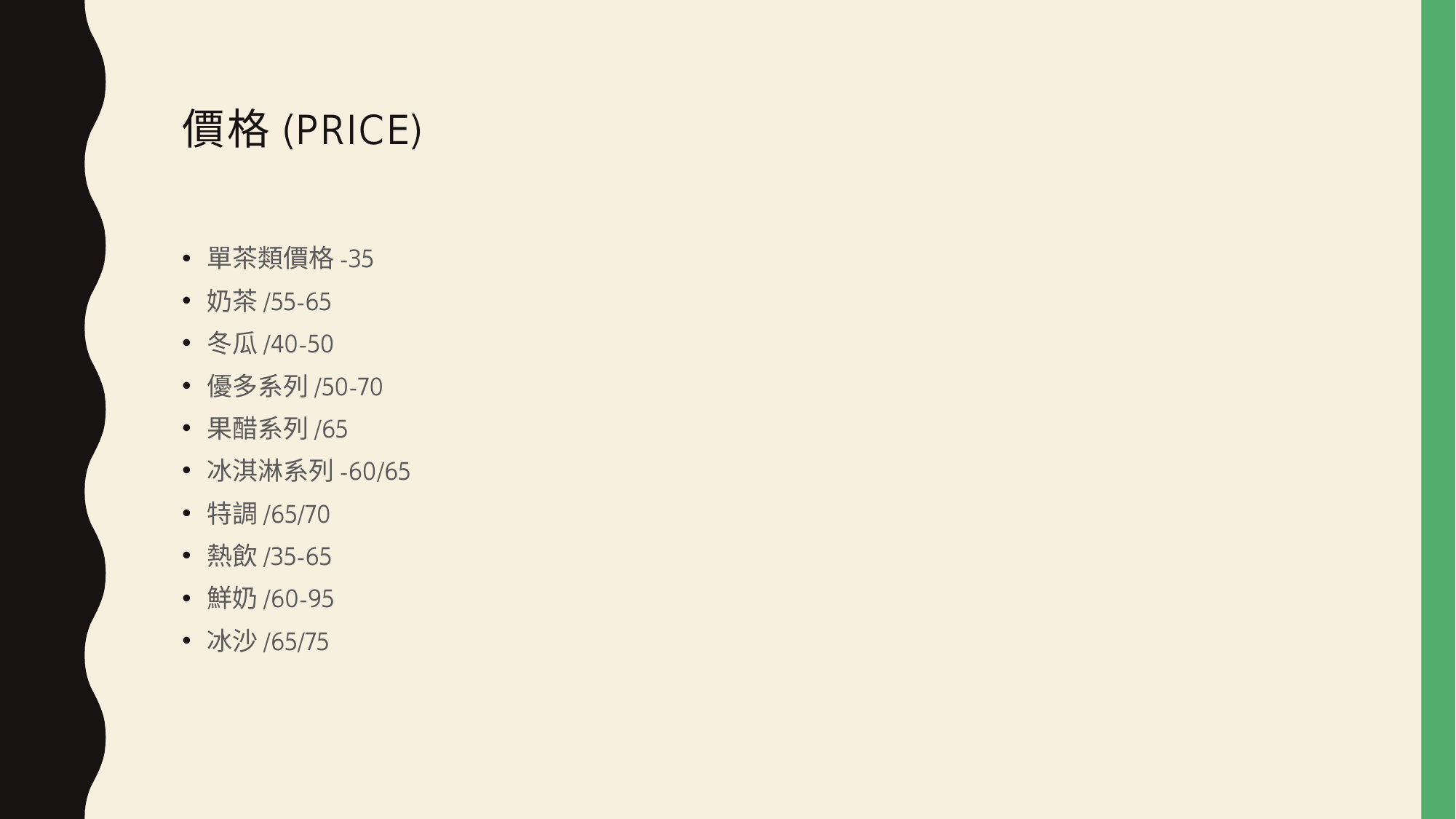

# 價格(PRICE)
單茶類價格-35
奶茶/55-65
冬瓜/40-50
優多系列/50-70
果醋系列/65
冰淇淋系列-60/65
特調/65/70
熱飲/35-65
鮮奶/60-95
冰沙/65/75